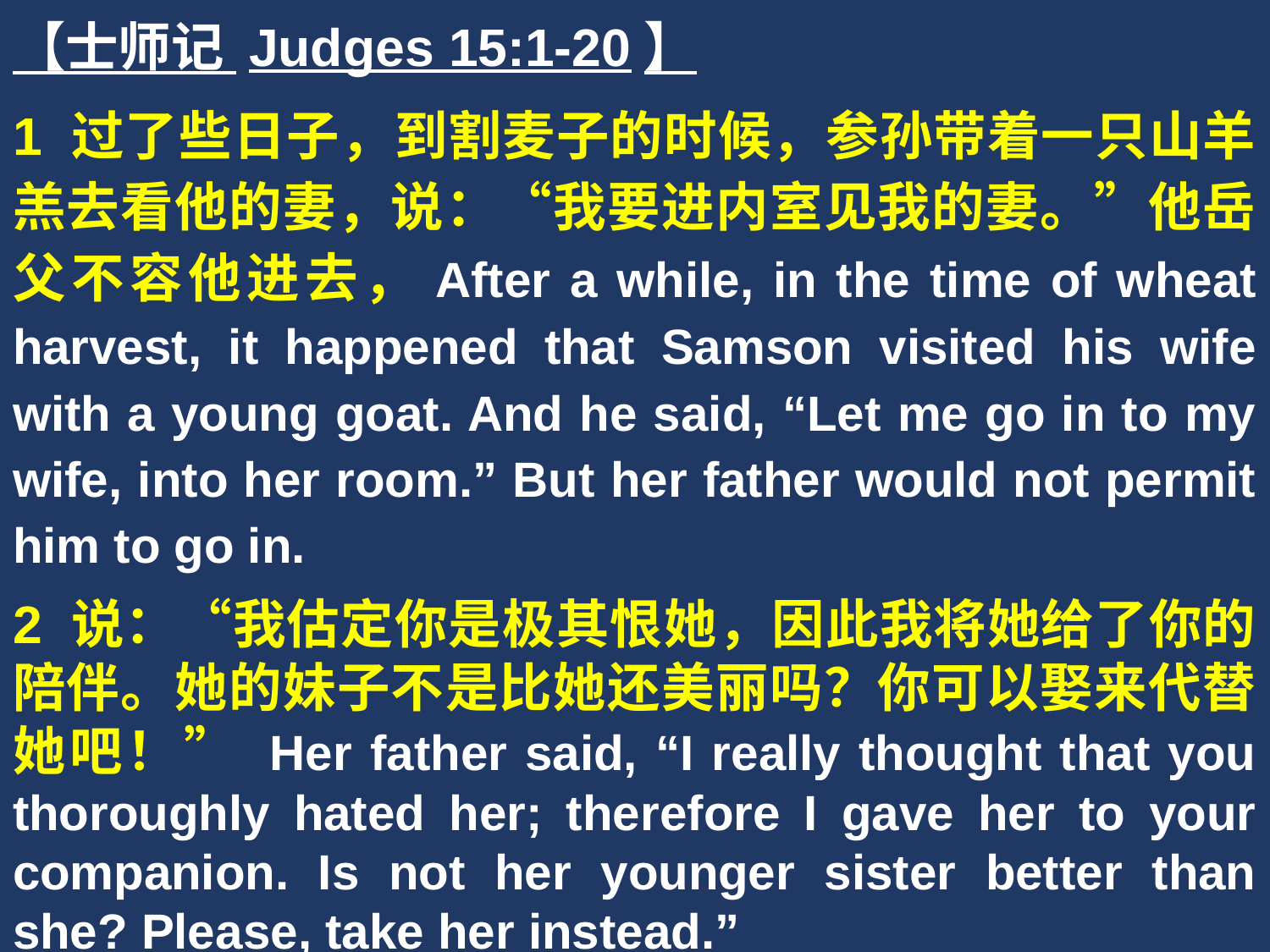

【士师记 Judges 15:1-20】
1 过了些日子，到割麦子的时候，参孙带着一只山羊羔去看他的妻，说：“我要进内室见我的妻。”他岳父不容他进去，After a while, in the time of wheat harvest, it happened that Samson visited his wife with a young goat. And he said, “Let me go in to my wife, into her room.” But her father would not permit him to go in.
2 说：“我估定你是极其恨她，因此我将她给了你的陪伴。她的妹子不是比她还美丽吗？你可以娶来代替她吧！” Her father said, “I really thought that you thoroughly hated her; therefore I gave her to your companion. Is not her younger sister better than she? Please, take her instead.”